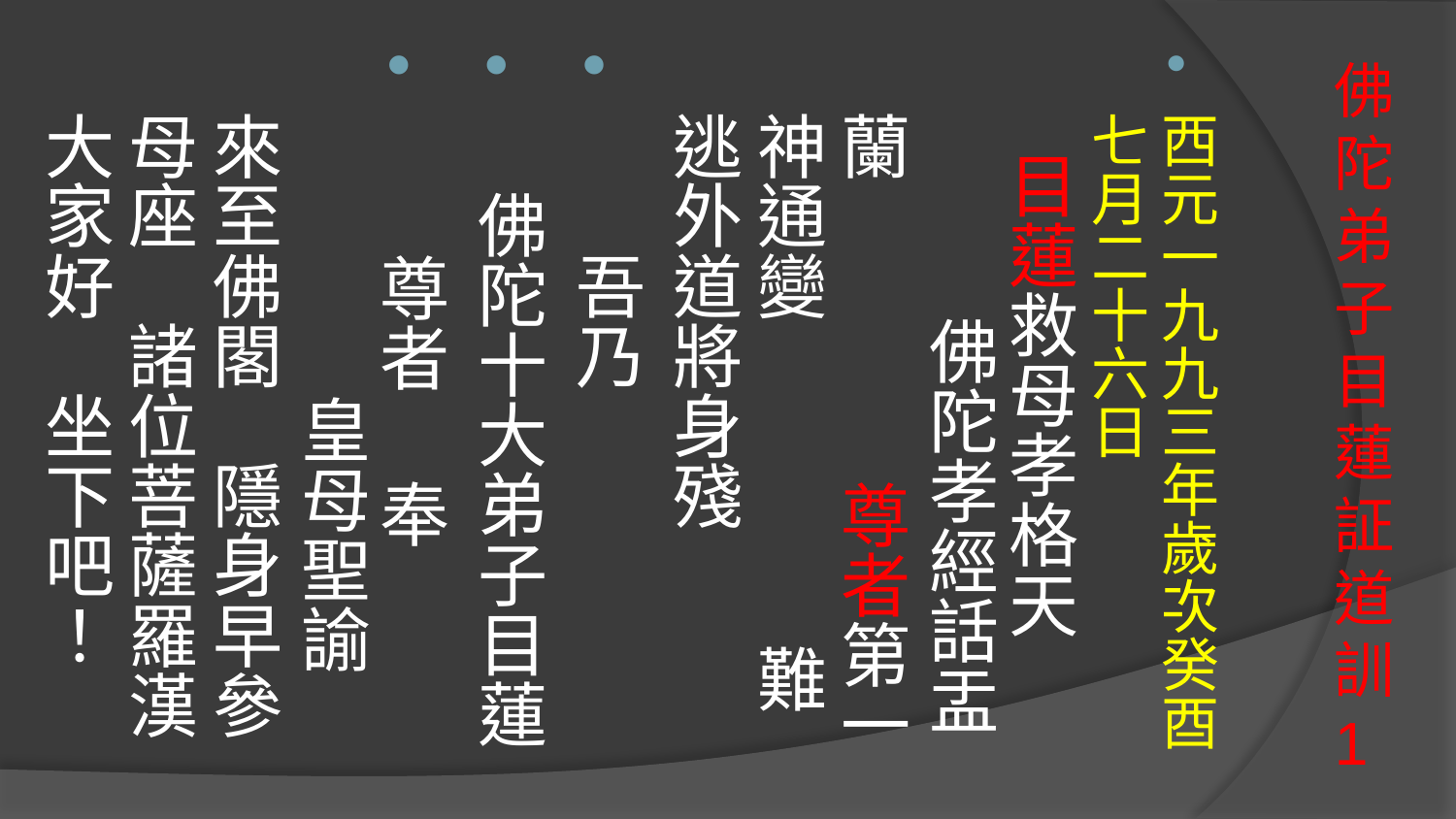

西元一九九三年歲次癸酉七月二十六日                           目蓮救母孝格天　                  佛陀孝經話盂蘭                   尊者第一神通變　                難逃外道將身殘
　　吾乃
    佛陀十大弟子目蓮
        尊者　 奉                                 皇母聖諭　來至佛閣　隱身早參
母座　諸位菩薩羅漢大家好　坐下吧！
# 佛陀弟子目蓮証道訓1